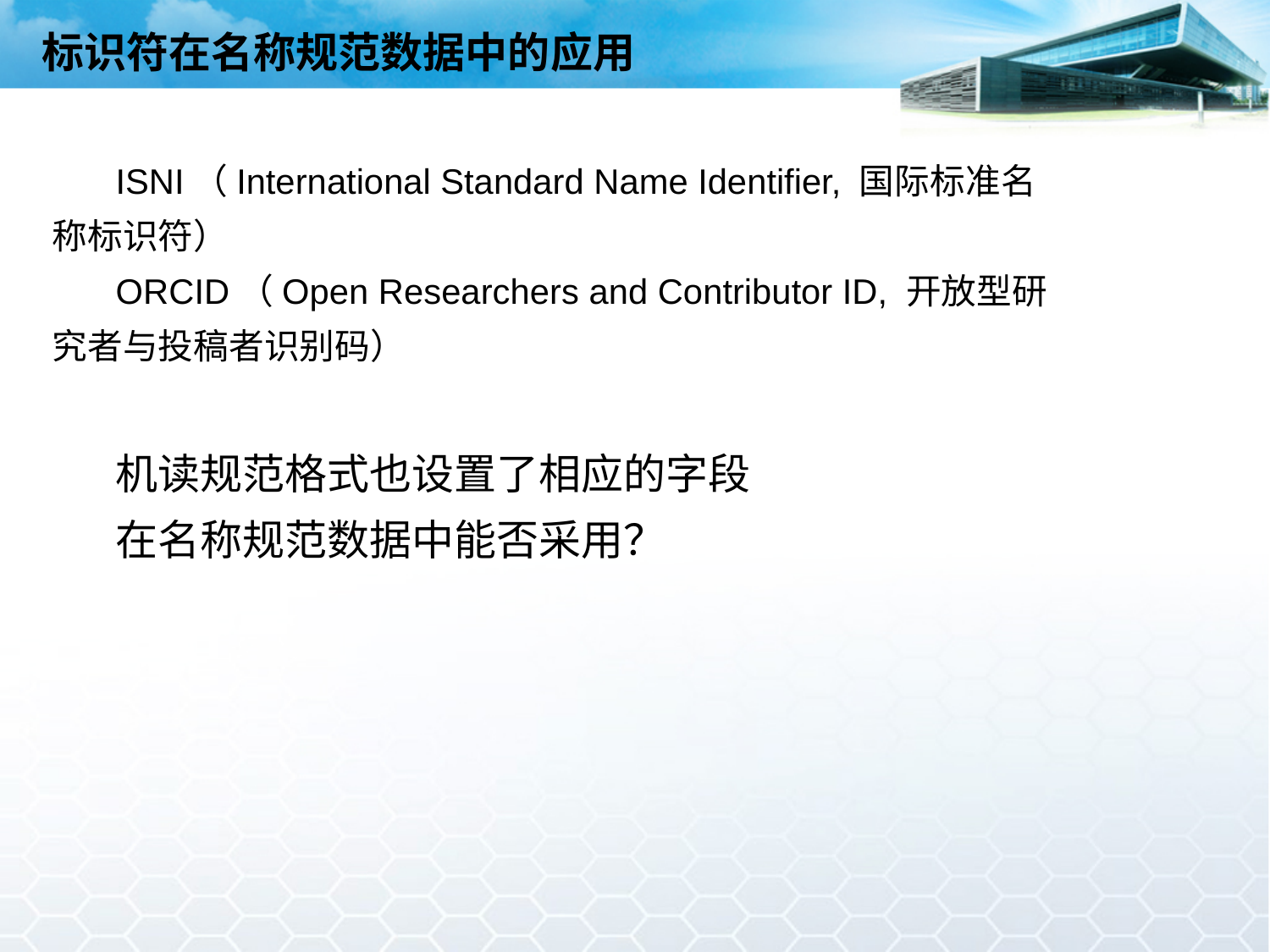

标识符在名称规范数据中的应用

ISNI（International Standard Name Identifier, 国际标准名称标识符）
ORCID（Open Researchers and Contributor ID, 开放型研究者与投稿者识别码）

机读规范格式也设置了相应的字段
在名称规范数据中能否采用？